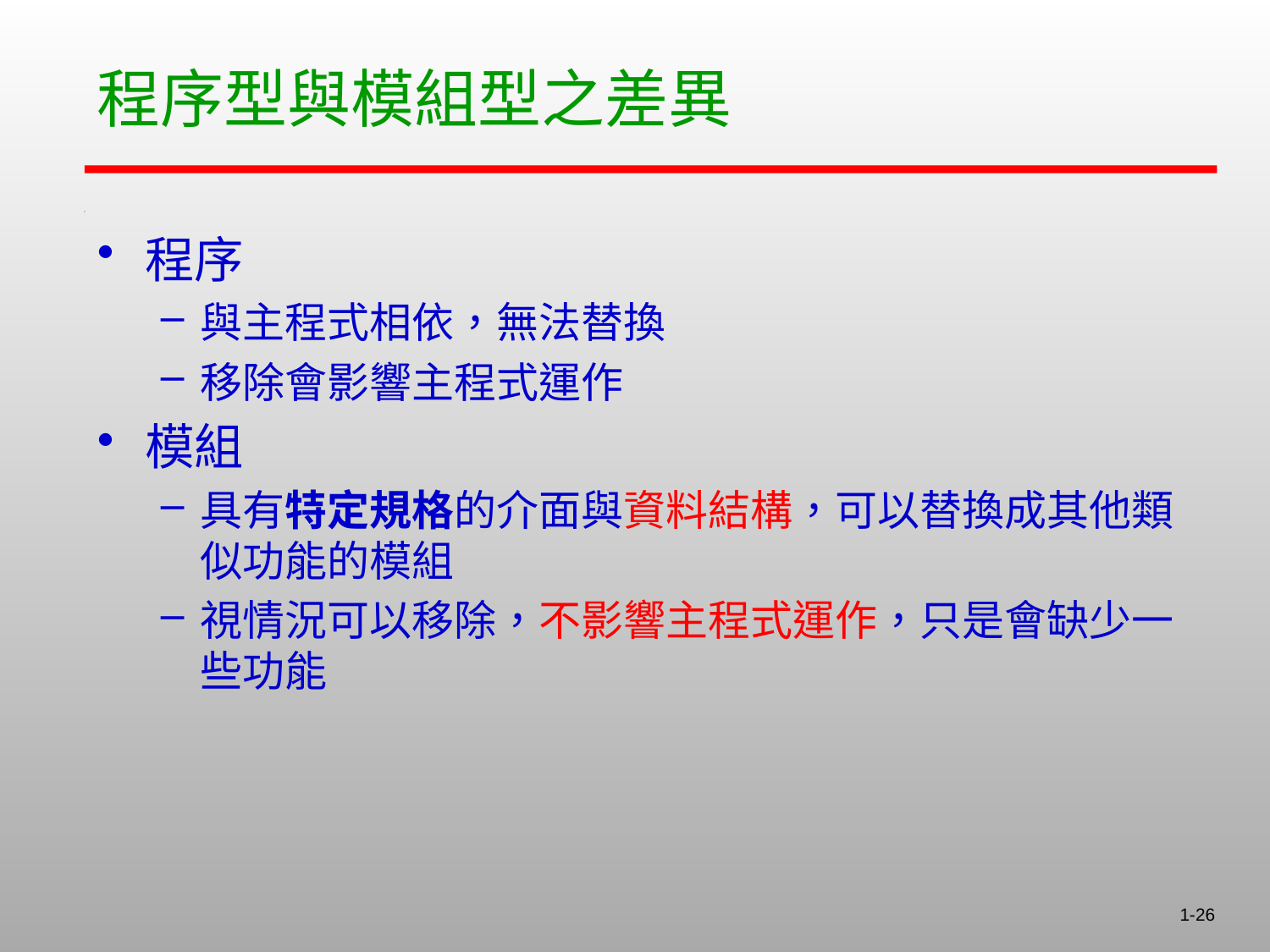

# 程序型與模組型之差異
程序
與主程式相依，無法替換
移除會影響主程式運作
模組
具有特定規格的介面與資料結構，可以替換成其他類似功能的模組
視情況可以移除，不影響主程式運作，只是會缺少一些功能
1-26